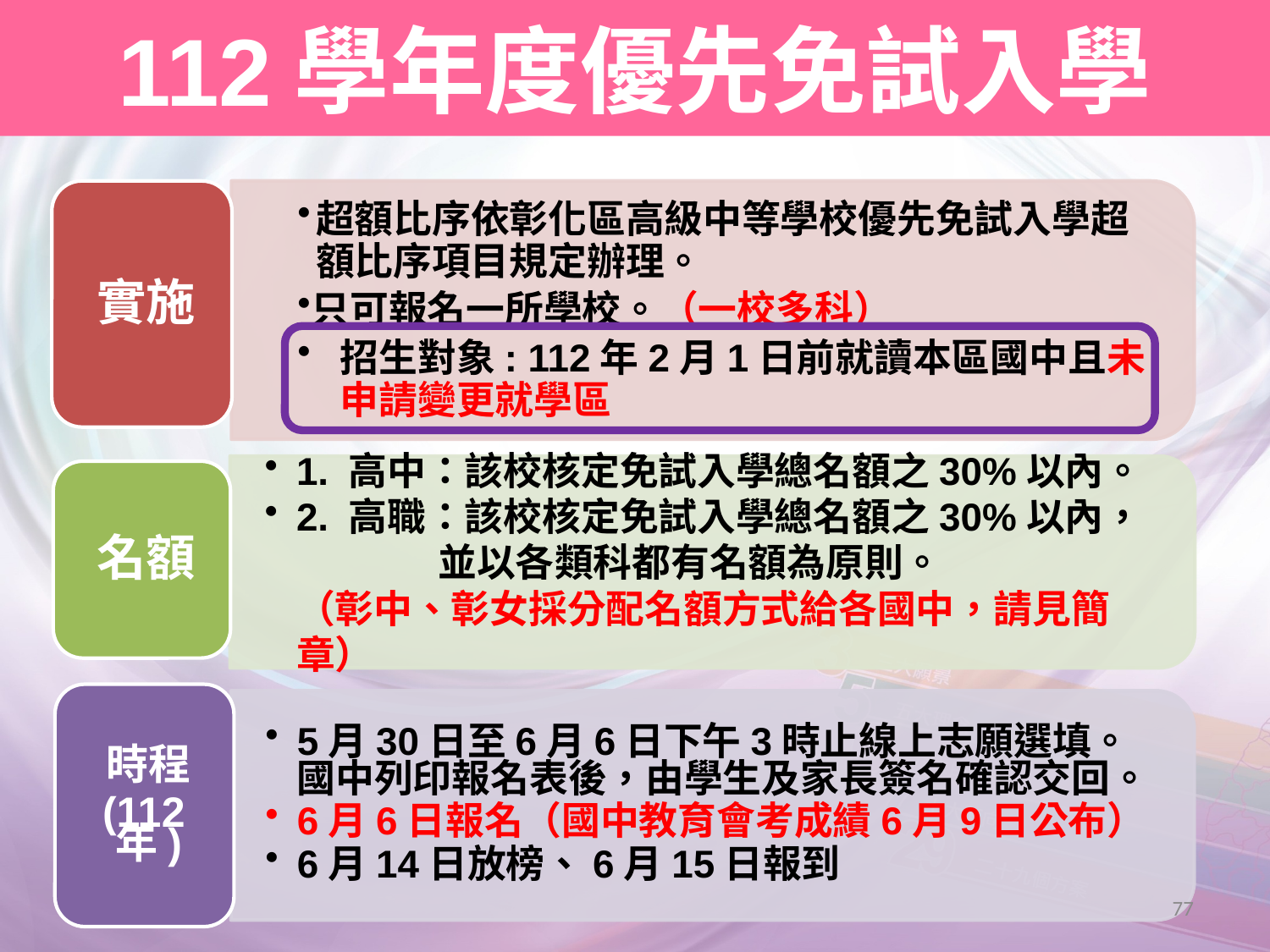

112學年度優先免試入學
超額比序依彰化區高級中等學校優先免試入學超額比序項目規定辦理。
只可報名一所學校。（一校多科）
招生對象: 112年2月1日前就讀本區國中且未申請變更就學區
實施
1. 高中：該校核定免試入學總名額之30%以內。
2. 高職：該校核定免試入學總名額之30%以內，
                並以各類科都有名額為原則。
（彰中、彰女採分配名額方式給各國中，請見簡章）
名額
5月30日至6月6日下午3時止線上志願選填。
國中列印報名表後，由學生及家長簽名確認交回。
6月6日報名（國中教育會考成績6月9日公布）
6月14日放榜、6月15日報到
時程
(112年)

77